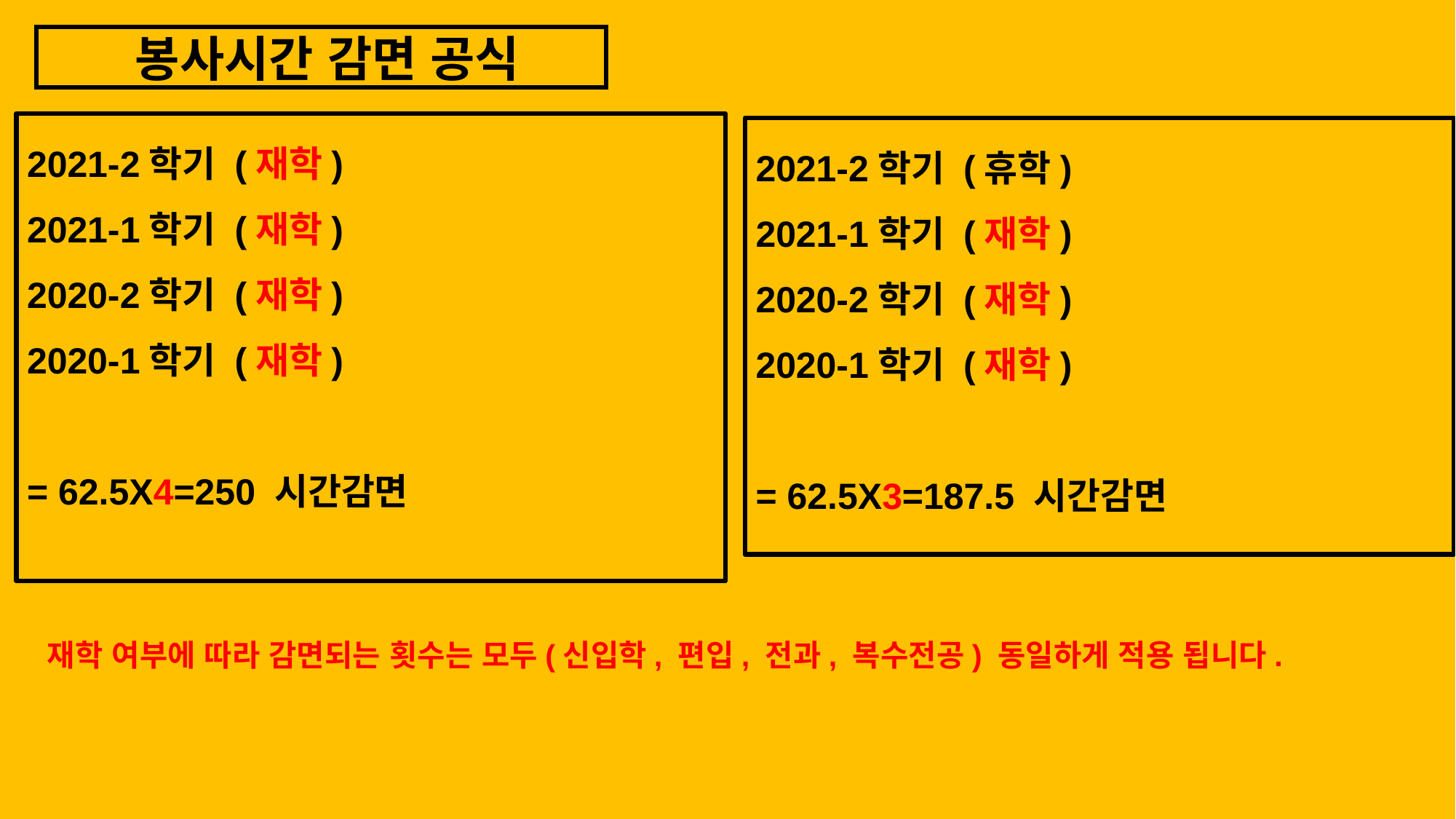

봉사시간 감면 공식
2021-2학기 (재학)
2021-1학기 (재학)
2020-2학기 (재학)
2020-1학기 (재학)
= 62.5X4=250 시간감면

2021-2학기 (휴학)
2021-1학기 (재학)
2020-2학기 (재학)
2020-1학기 (재학)
= 62.5X3=187.5 시간감면

재학 여부에 따라 감면되는 횟수는 모두(신입학, 편입, 전과, 복수전공) 동일하게 적용 됩니다.